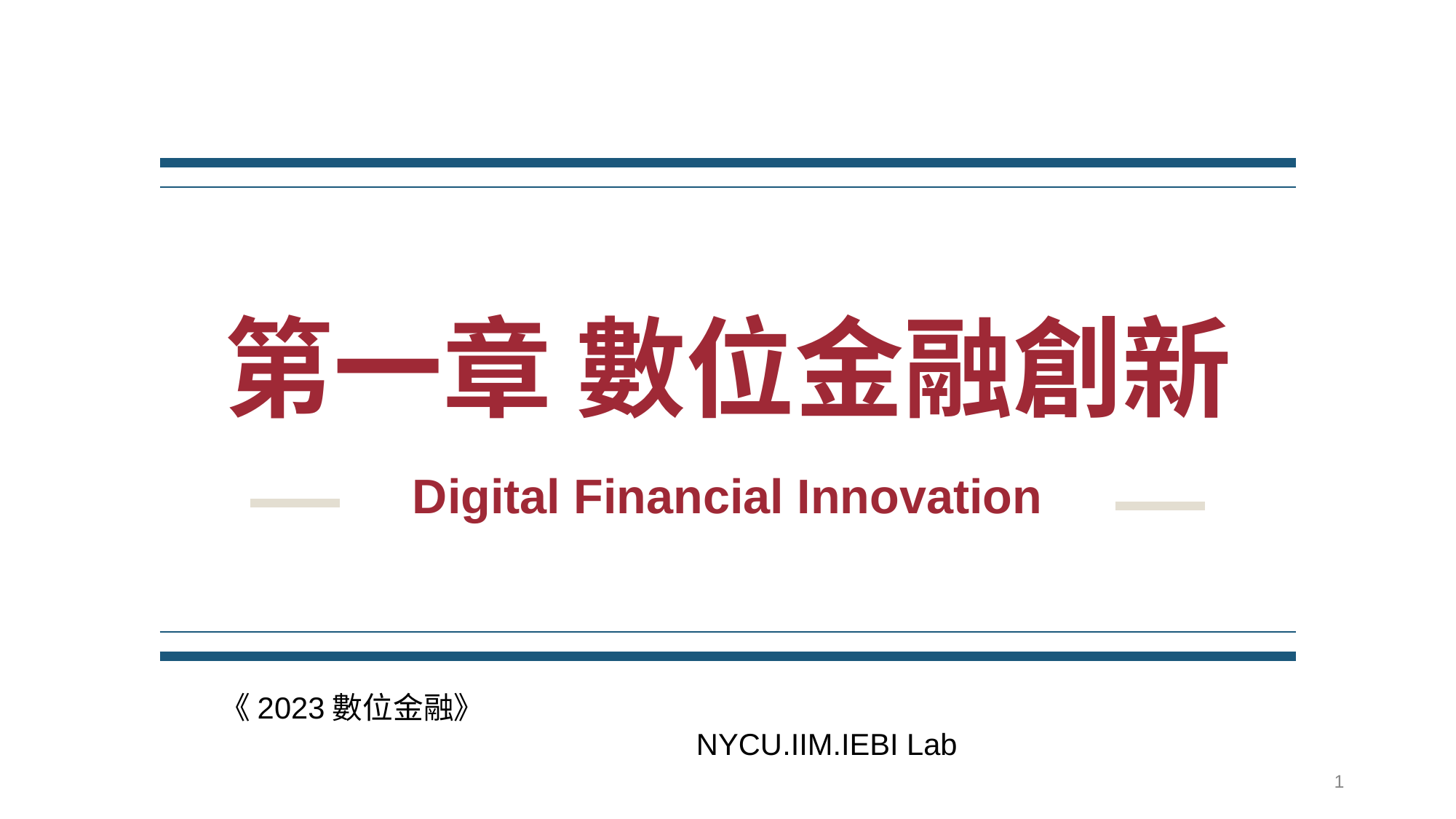

# 第一章 數位金融創新
Digital Financial Innovation
《2023數位金融》                                                                                                                                             NYCU.IIM.IEBI Lab
1